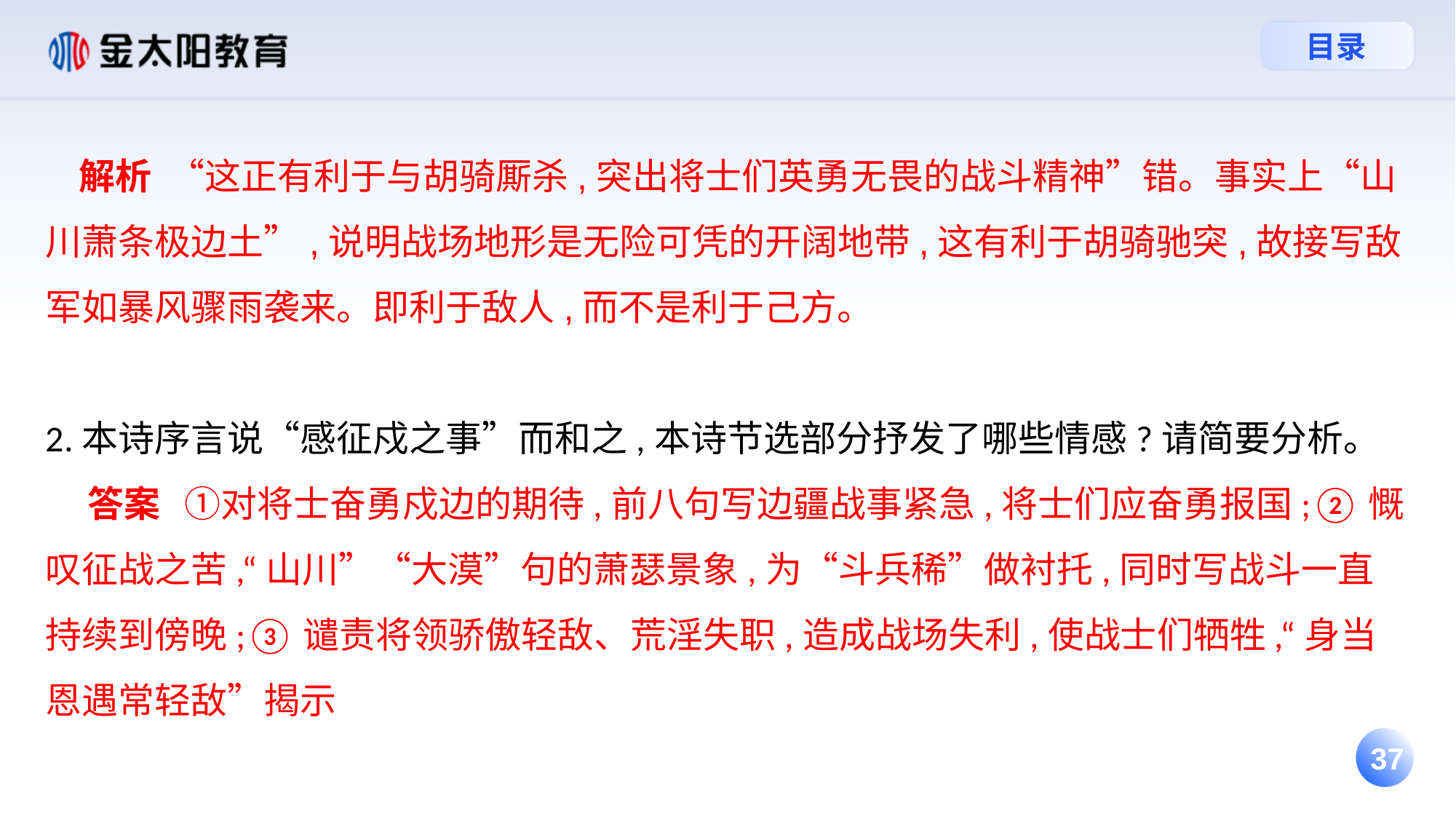

解析  “这正有利于与胡骑厮杀,突出将士们英勇无畏的战斗精神”错。事实上“山川萧条极边土”,说明战场地形是无险可凭的开阔地带,这有利于胡骑驰突,故接写敌军如暴风骤雨袭来。即利于敌人,而不是利于己方。

2.本诗序言说“感征戍之事”而和之,本诗节选部分抒发了哪些情感?请简要分析。
    答案   ①对将士奋勇戍边的期待,前八句写边疆战事紧急,将士们应奋勇报国;②慨叹征战之苦,“山川”“大漠”句的萧瑟景象,为“斗兵稀”做衬托,同时写战斗一直持续到傍晚;③谴责将领骄傲轻敌、荒淫失职,造成战场失利,使战士们牺牲,“身当恩遇常轻敌”揭示